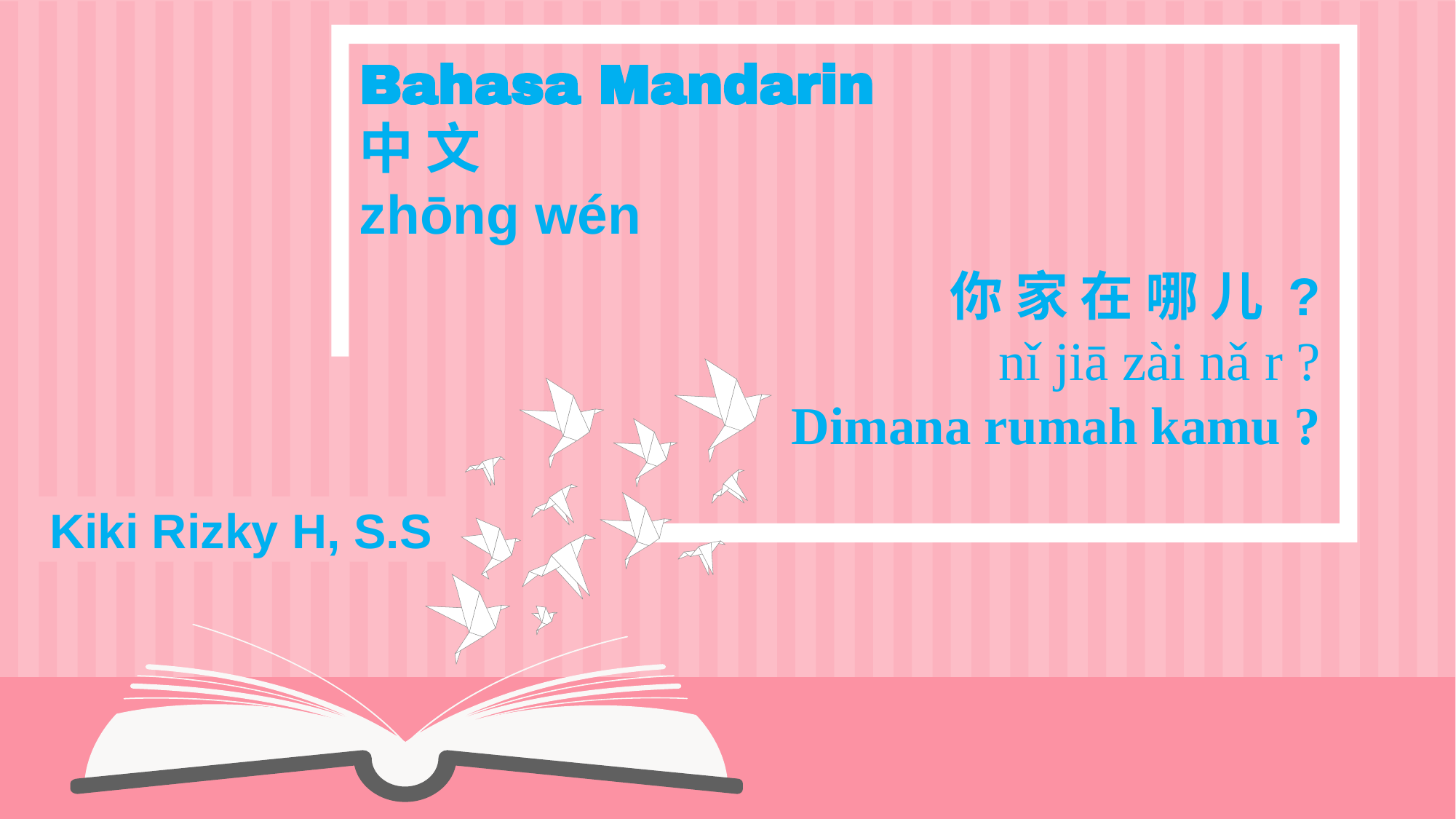

Bahasa Mandarin
中 文
zhōng wén
你 家 在 哪 儿 ?
nǐ jiā zài nǎ r ?
Dimana rumah kamu ?

Kiki Rizky H, S.S